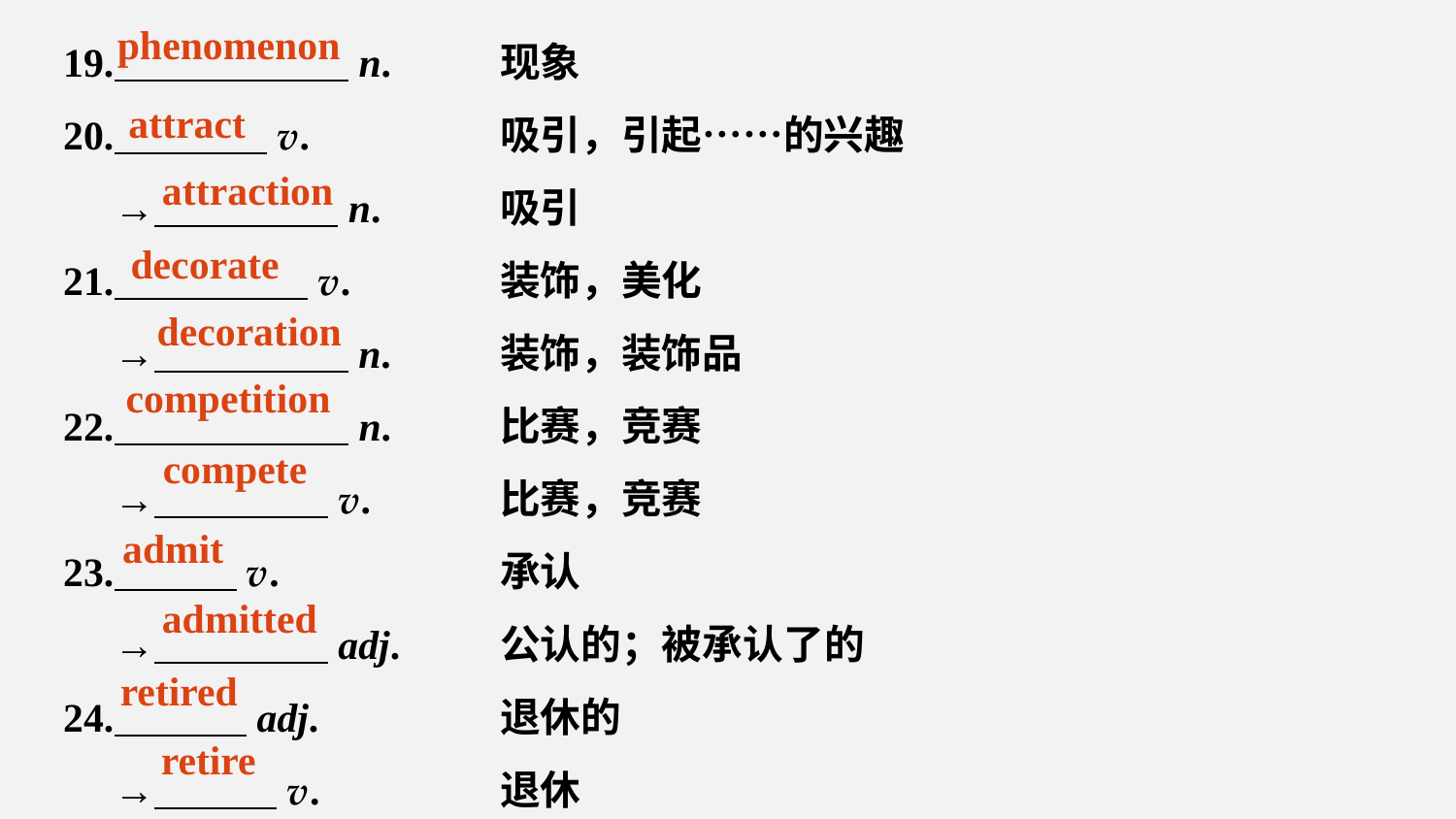

19.                        n.	现象
20.                v.		吸引，引起……的兴趣
     →                   n.	吸引
21.                    v.		装饰，美化
     →                    n.	装饰，装饰品
22.                        n.	比赛，竞赛
     →                  v.	比赛，竞赛
23.             v.		承认
     →                  adj.	公认的；被承认了的
24.              adj.		退休的
     →             v.		退休
phenomenon
attract
attraction
decorate
decoration
competition
compete
admit
admitted
retired
retire